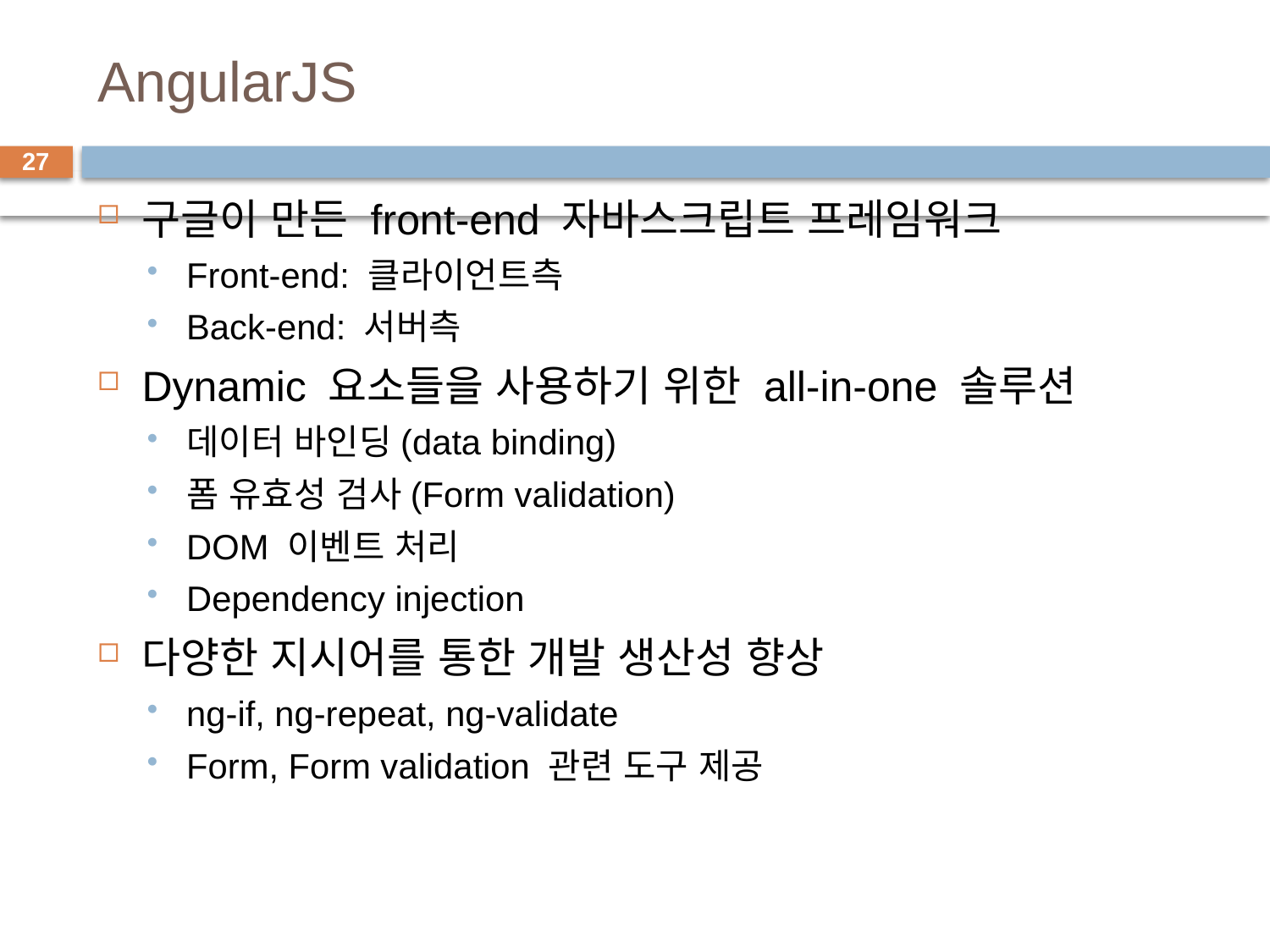

# AngularJS
27
구글이 만든 front-end 자바스크립트 프레임워크
Front-end: 클라이언트측
Back-end: 서버측
Dynamic 요소들을 사용하기 위한 all-in-one 솔루션
데이터 바인딩(data binding)
폼 유효성 검사(Form validation)
DOM 이벤트 처리
Dependency injection
다양한 지시어를 통한 개발 생산성 향상
ng-if, ng-repeat, ng-validate
Form, Form validation 관련 도구 제공